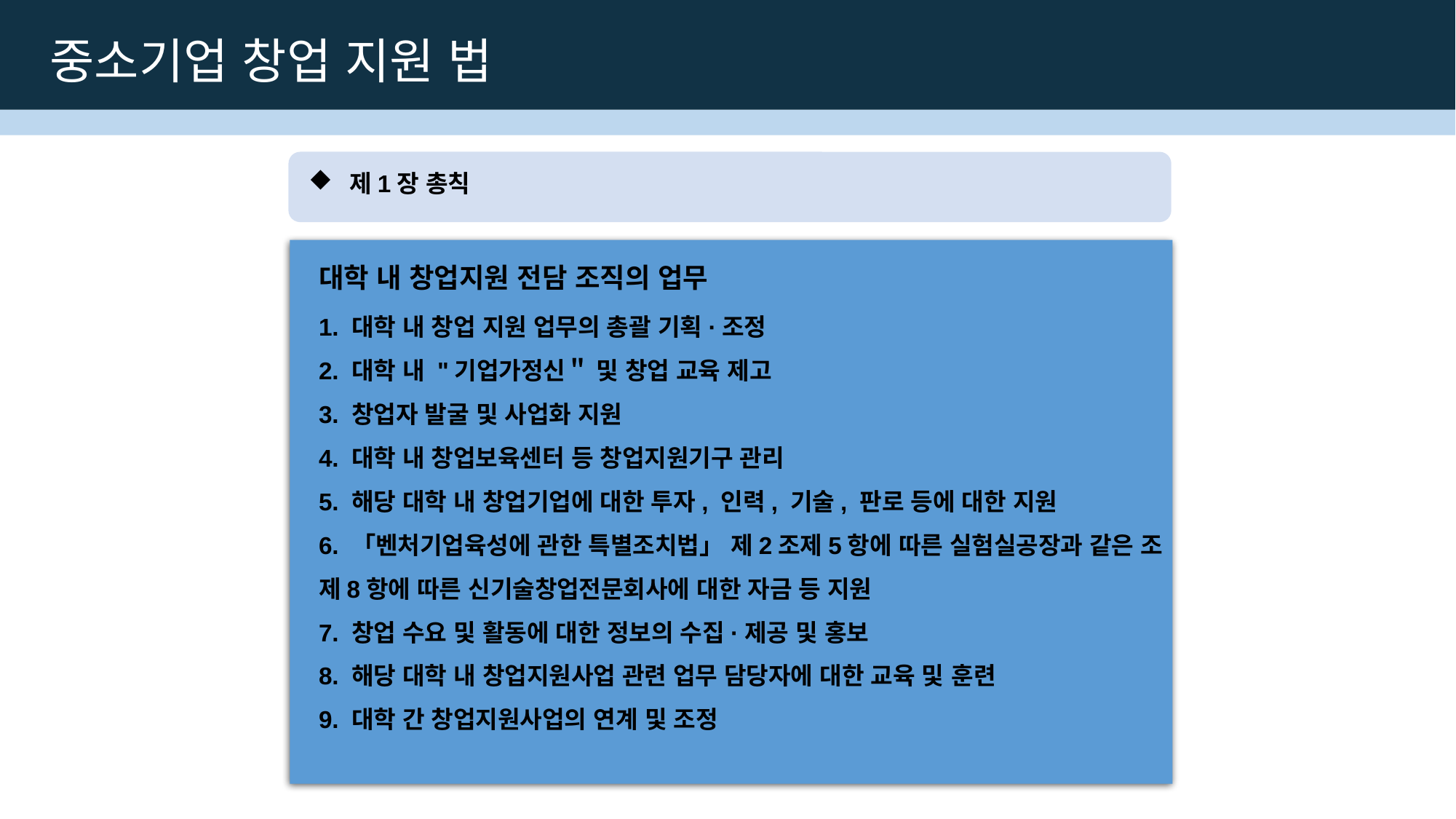

중소기업 창업 지원 법

제1장 총칙
대학 내 창업지원 전담 조직의 업무

1. 대학 내 창업 지원 업무의 총괄 기획·조정
2. 대학 내 "기업가정신＂ 및 창업 교육 제고
3. 창업자 발굴 및 사업화 지원
4. 대학 내 창업보육센터 등 창업지원기구 관리
5. 해당 대학 내 창업기업에 대한 투자, 인력, 기술, 판로 등에 대한 지원
6. 「벤처기업육성에 관한 특별조치법」 제2조제5항에 따른 실험실공장과 같은 조  제8항에 따른 신기술창업전문회사에 대한 자금 등 지원
7. 창업 수요 및 활동에 대한 정보의 수집·제공 및 홍보
8. 해당 대학 내 창업지원사업 관련 업무 담당자에 대한 교육 및 훈련
9. 대학 간 창업지원사업의 연계 및 조정